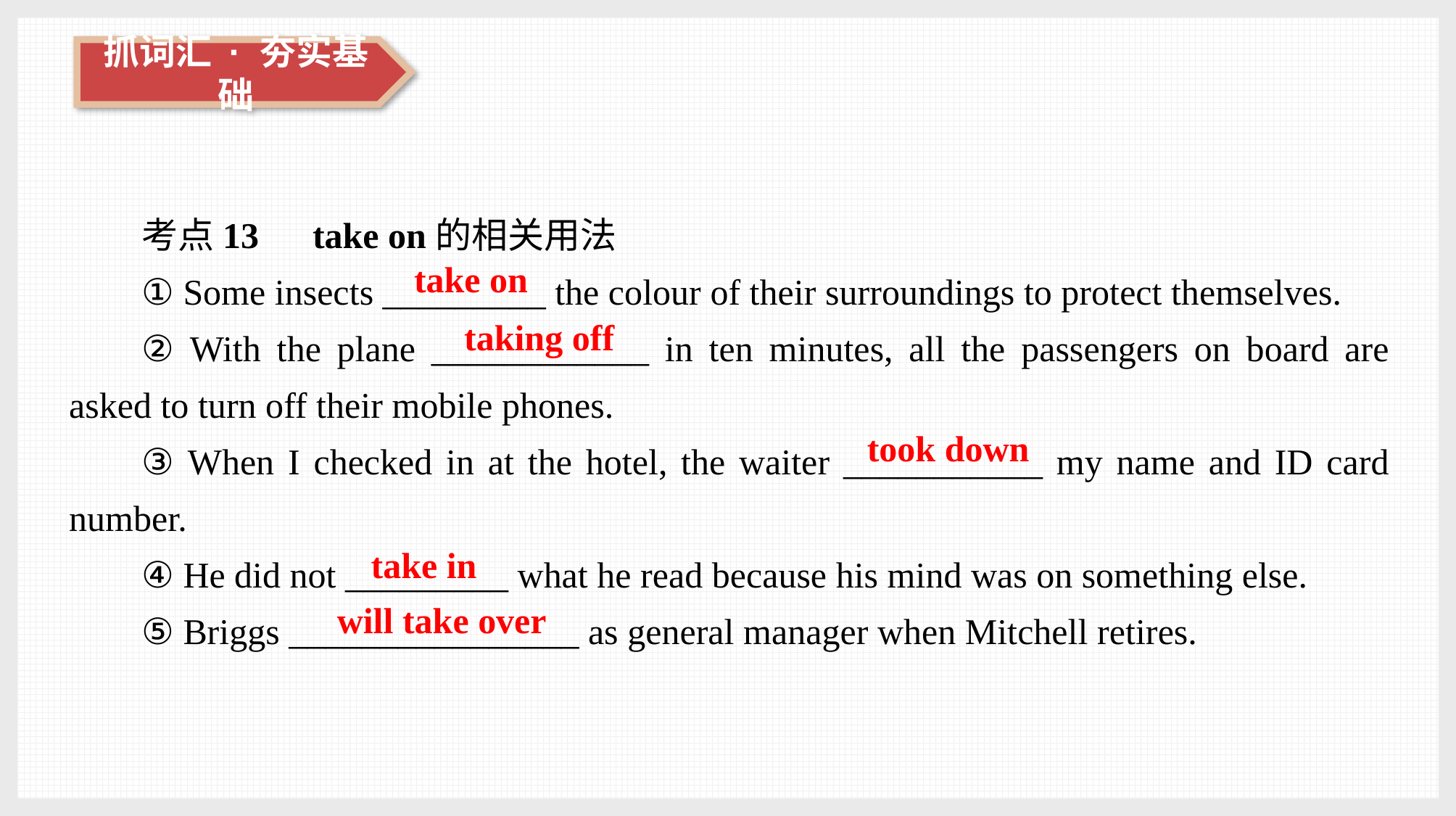

考点13　take on的相关用法
① Some insects _________ the colour of their surroundings to protect themselves.
② With the plane ____________ in ten minutes, all the passengers on board are asked to turn off their mobile phones.
③ When I checked in at the hotel, the waiter ___________ my name and ID card number.
④ He did not _________ what he read because his mind was on something else.
⑤ Briggs ________________ as general manager when Mitchell retires.
take on
taking off
took down
take in
will take over